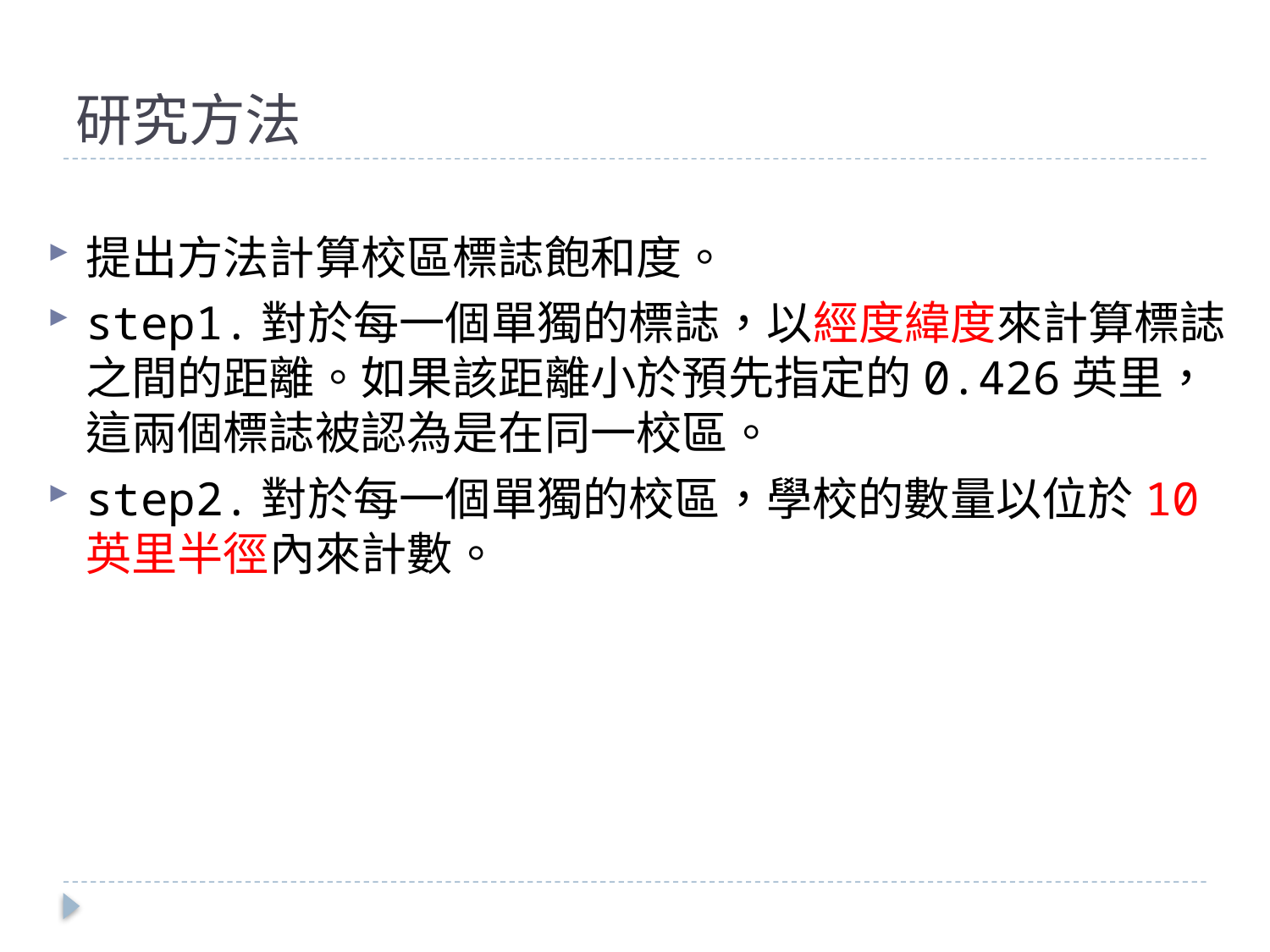

# 研究方法
提出方法計算校區標誌飽和度。
step1.對於每一個單獨的標誌，以經度緯度來計算標誌之間的距離。如果該距離小於預先指定的0.426英里，這兩個標誌被認為是在同一校區。
step2.對於每一個單獨的校區，學校的數量以位於10英里半徑內來計數。